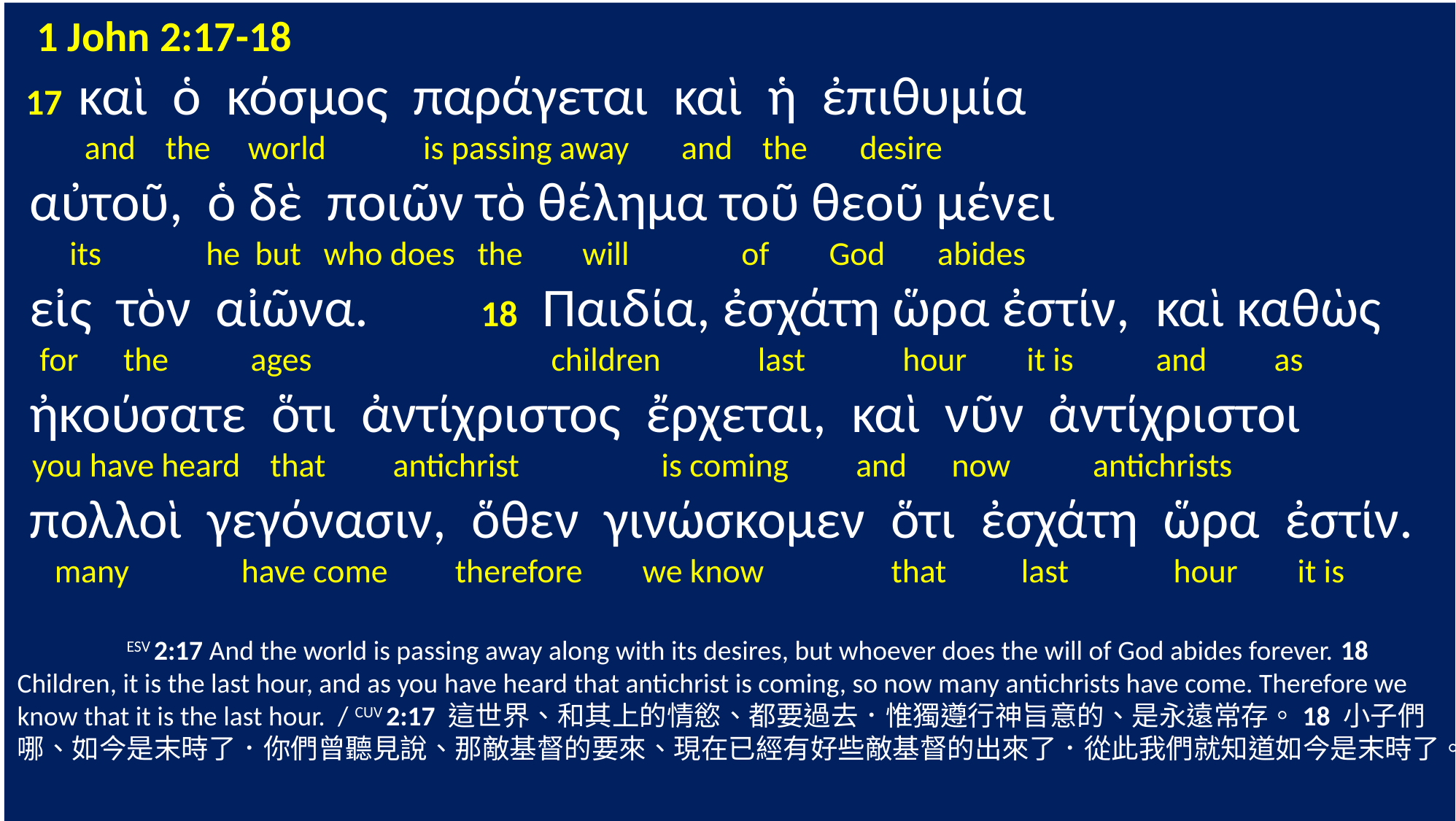

1 John 2:17-18
 17  καὶ  ὁ  κόσμος  παράγεται  καὶ  ἡ  ἐπιθυμία
         and    the     world             is passing away       and    the       desire
 αὐτοῦ,  ὁ δὲ  ποιῶν τὸ θέλημα τοῦ θεοῦ μένει
       its              he  but   who does   the        will               of        God       abides
 εἰς  τὸν  αἰῶνα.         18   Παιδία, ἐσχάτη ὥρα ἐστίν,  καὶ καθὼς
   for      the           ages                                children             last             hour        it is           and         as
 ἠκούσατε  ὅτι  ἀντίχριστος  ἔρχεται,  καὶ  νῦν  ἀντίχριστοι
  you have heard    that         antichrist                   is coming         and      now           antichrists
 πολλοὶ  γεγόνασιν,  ὅθεν  γινώσκομεν  ὅτι  ἐσχάτη  ὥρα  ἐστίν.
     many               have come         therefore        we know                 that          last              hour        it is

	ESV 2:17 And the world is passing away along with its desires, but whoever does the will of God abides forever. 18 Children, it is the last hour, and as you have heard that antichrist is coming, so now many antichrists have come. Therefore we know that it is the last hour.  / CUV 2:17 這世界、和其上的情慾、都要過去．惟獨遵行神旨意的、是永遠常存。18 小子們哪、如今是末時了．你們曾聽見說、那敵基督的要來、現在已經有好些敵基督的出來了．從此我們就知道如今是末時了。